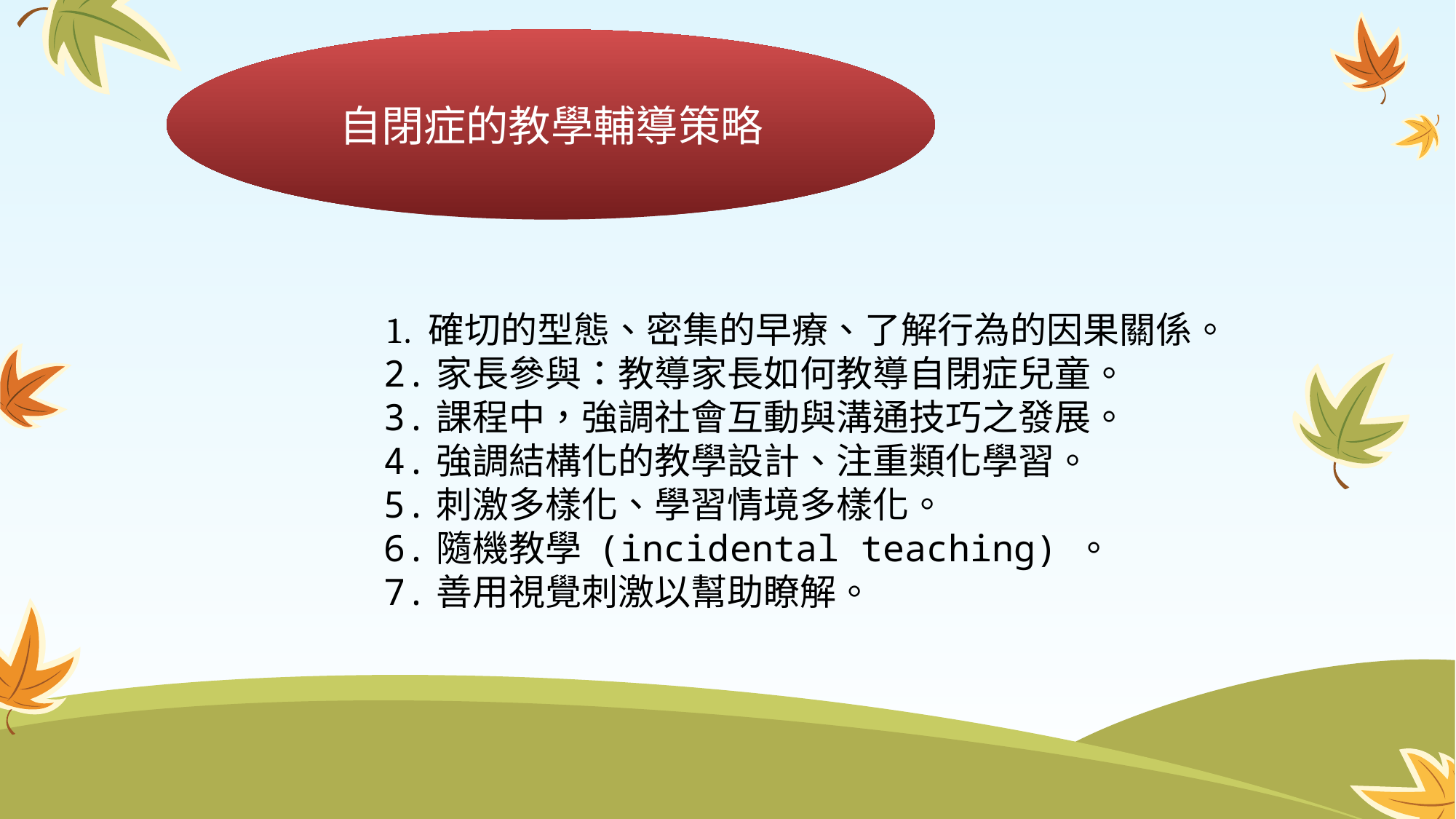

自閉症的教學輔導策略
1. 確切的型態、密集的早療、了解行為的因果關係。
2.家長參與：教導家長如何教導自閉症兒童。
3.課程中，強調社會互動與溝通技巧之發展。
4.強調結構化的教學設計、注重類化學習。
5.刺激多樣化、學習情境多樣化。
6.隨機教學 (incidental teaching) 。
7.善用視覺刺激以幫助瞭解。